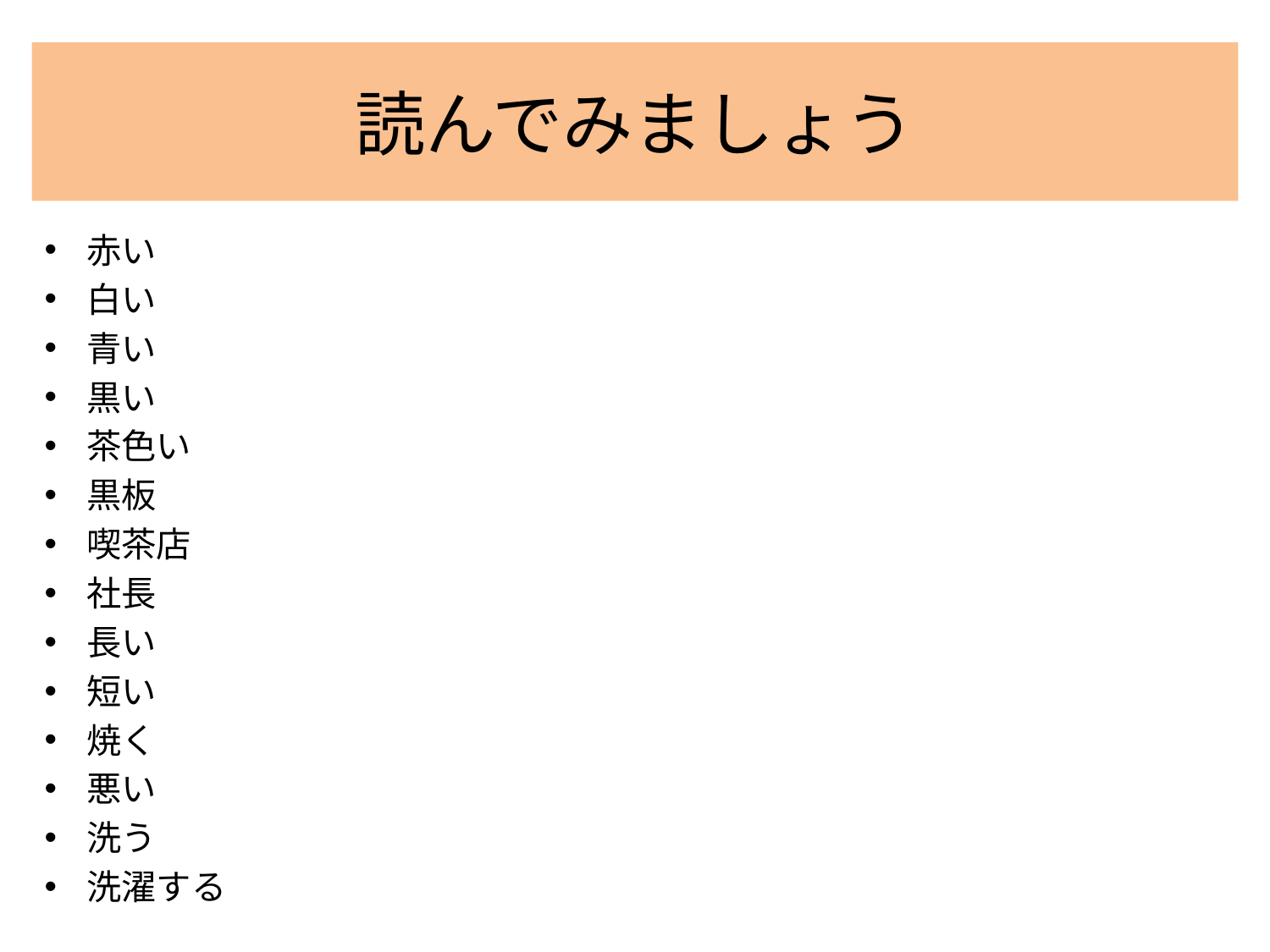

# 読んでみましょう
赤い
白い
青い
黒い
茶色い
黒板
喫茶店
社長
長い
短い
焼く
悪い
洗う
洗濯する